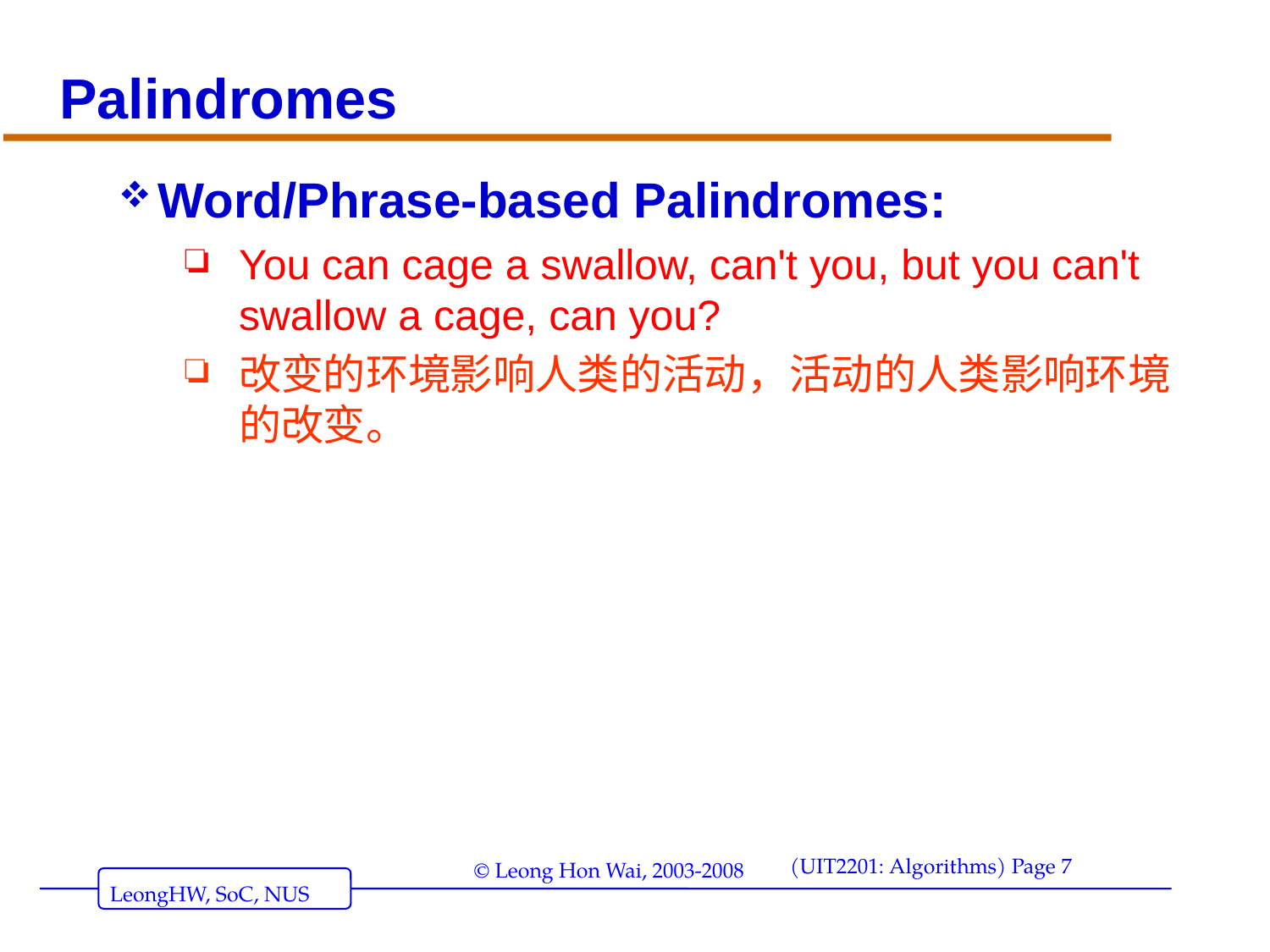

# Palindromes
Word/Phrase-based Palindromes:
You can cage a swallow, can't you, but you can't swallow a cage, can you?
改变的环境影响人类的活动，活动的人类影响环境的改变。